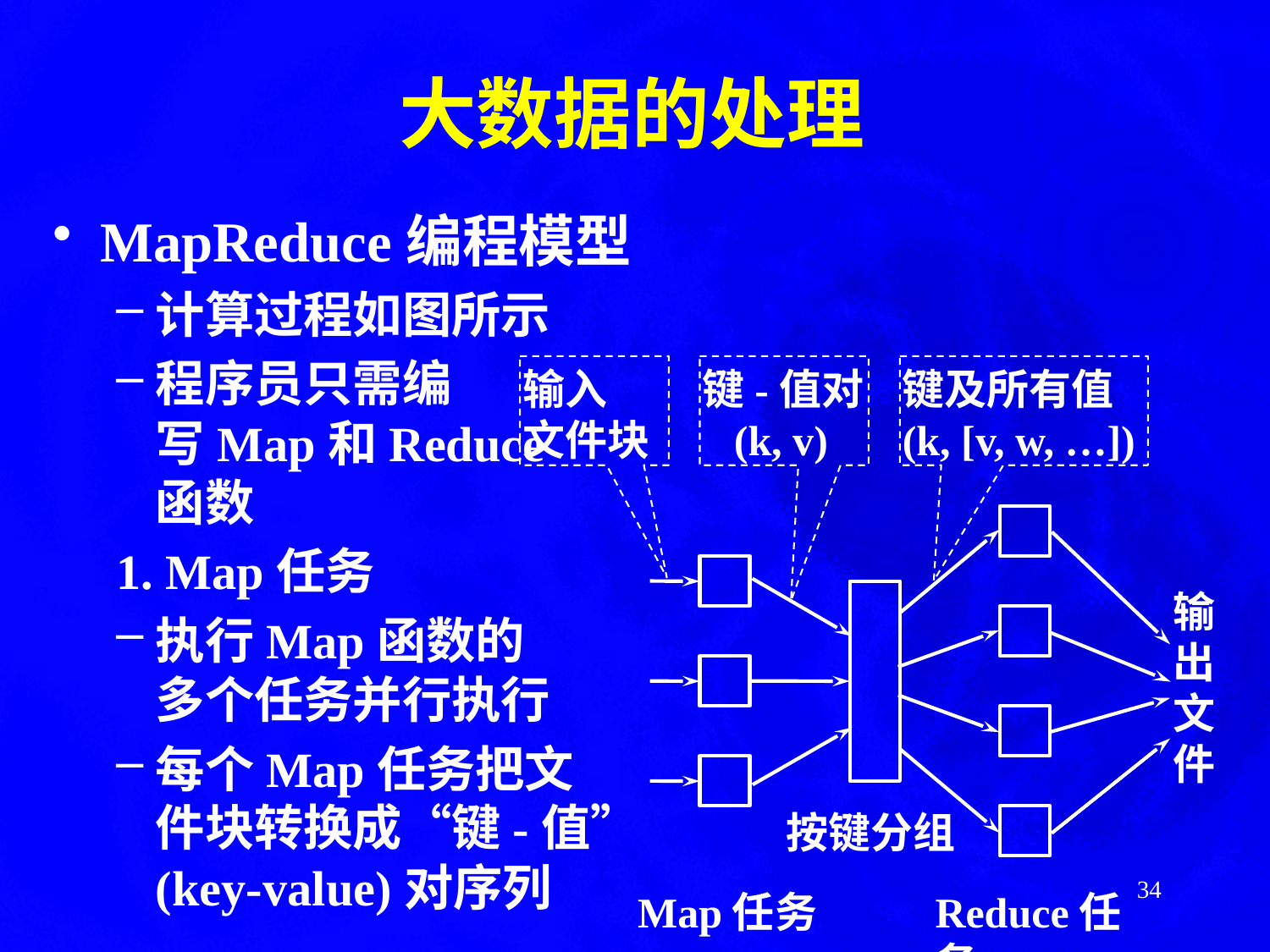

大数据的处理
MapReduce编程模型
计算过程如图所示
程序员只需编
	写Map和Reduce
	函数
1. Map任务
执行Map函数的
	多个任务并行执行
每个Map任务把文
	件块转换成“键-值”
	(key-value)对序列

输入
文件块

键-值对
   (k, v)

键及所有值
(k, [v, w, …])

输
出
文
件
按键分组
Map任务
Reduce任务
34